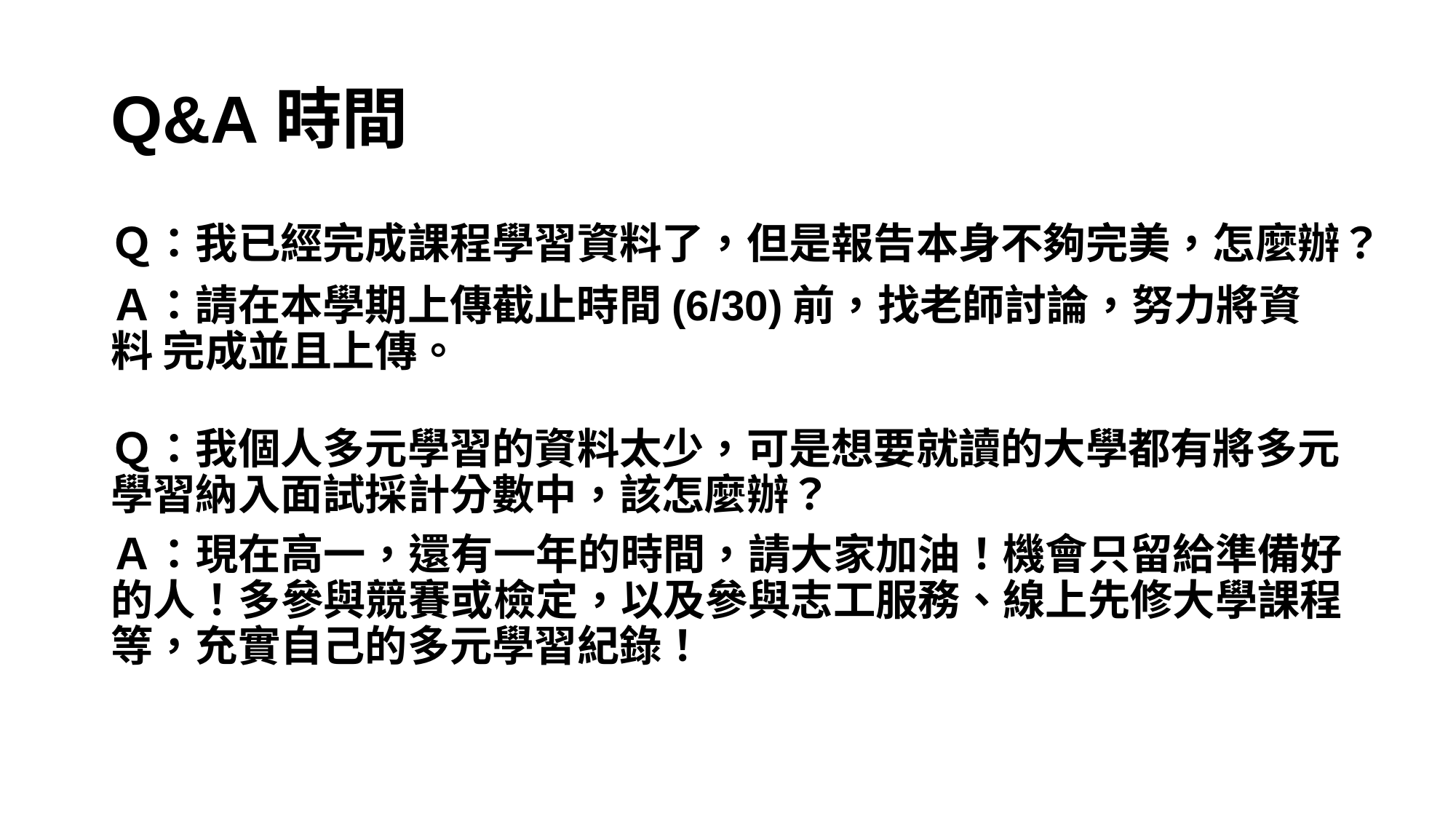

# Q&A時間
Ｑ：我已經完成課程學習資料了，但是報告本身不夠完美，怎麼辦？
Ａ：請在本學期上傳截止時間(6/30)前，找老師討論，努力將資料 完成並且上傳。

Ｑ：我個人多元學習的資料太少，可是想要就讀的大學都有將多元 學習納入面試採計分數中，該怎麼辦？
Ａ：現在高一，還有一年的時間，請大家加油！機會只留給準備好 的人！多參與競賽或檢定，以及參與志工服務、線上先修大學課程 等，充實自己的多元學習紀錄！